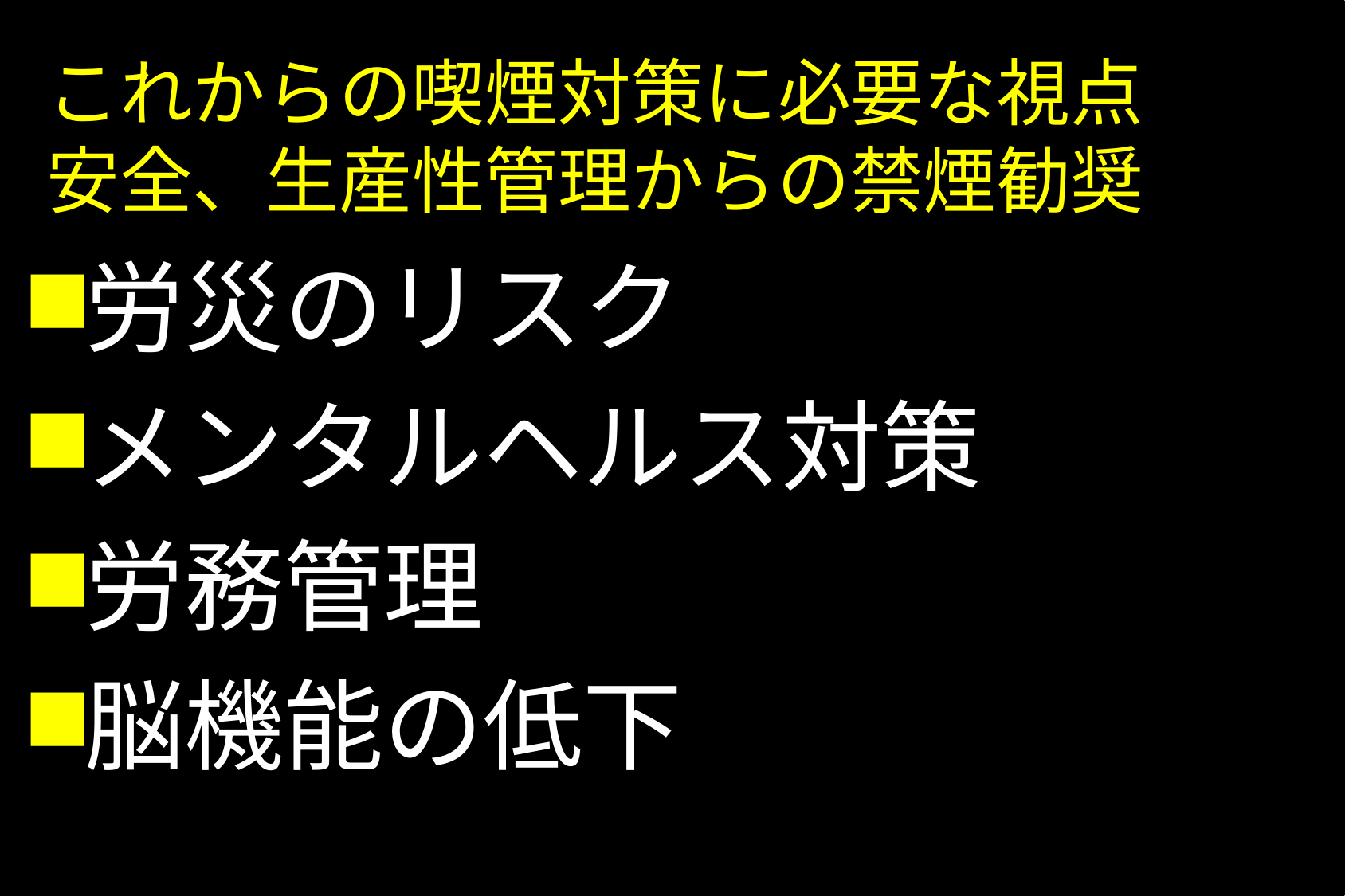

# これからの喫煙対策に必要な視点 安全、生産性管理からの禁煙勧奨
労災のリスク
メンタルヘルス対策
労務管理
脳機能の低下